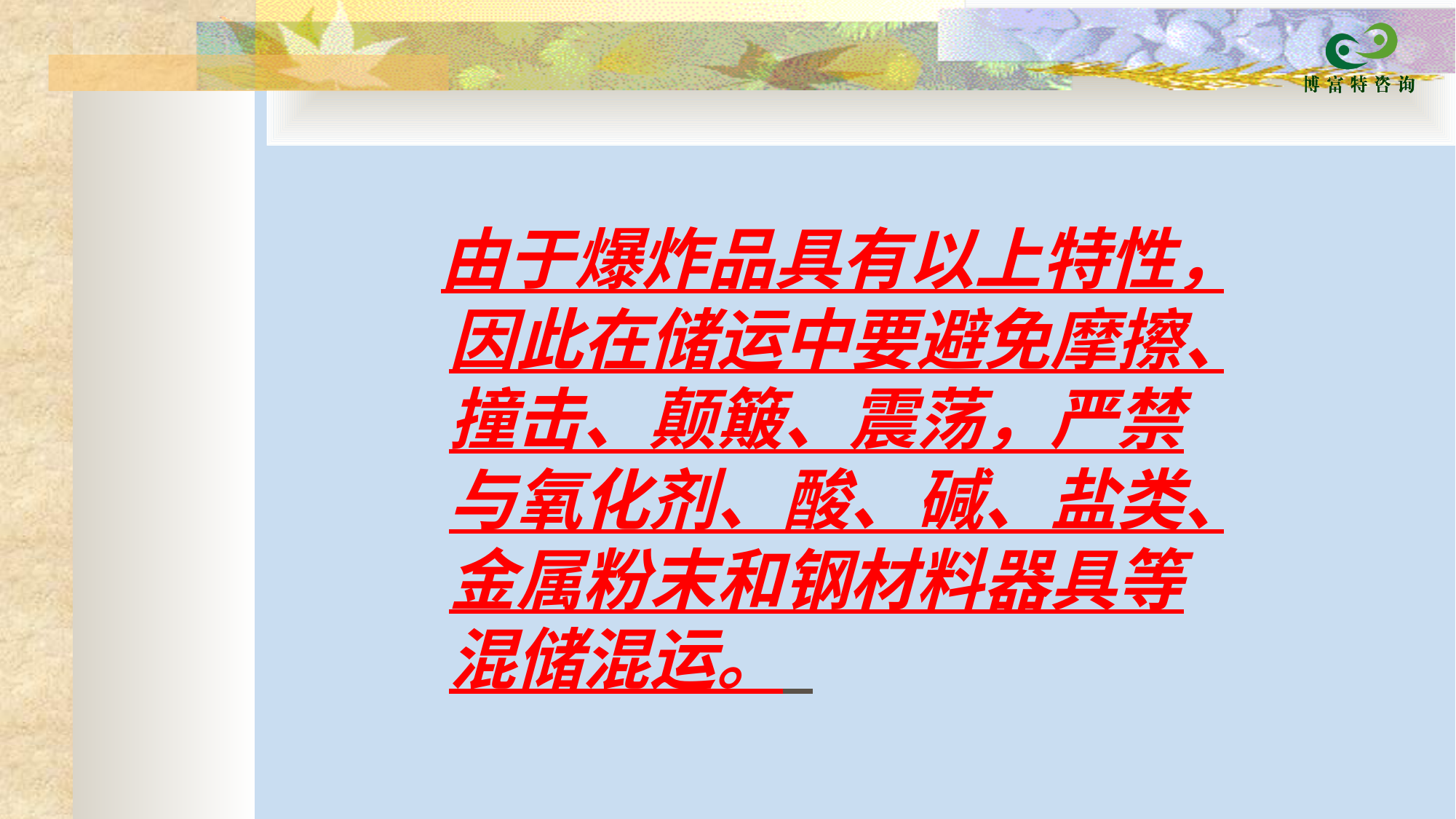

由于爆炸品具有以上特性，因此在储运中要避免摩擦、撞击、颠簸、震荡，严禁与氧化剂、酸、碱、盐类、金属粉末和钢材料器具等混储混运。